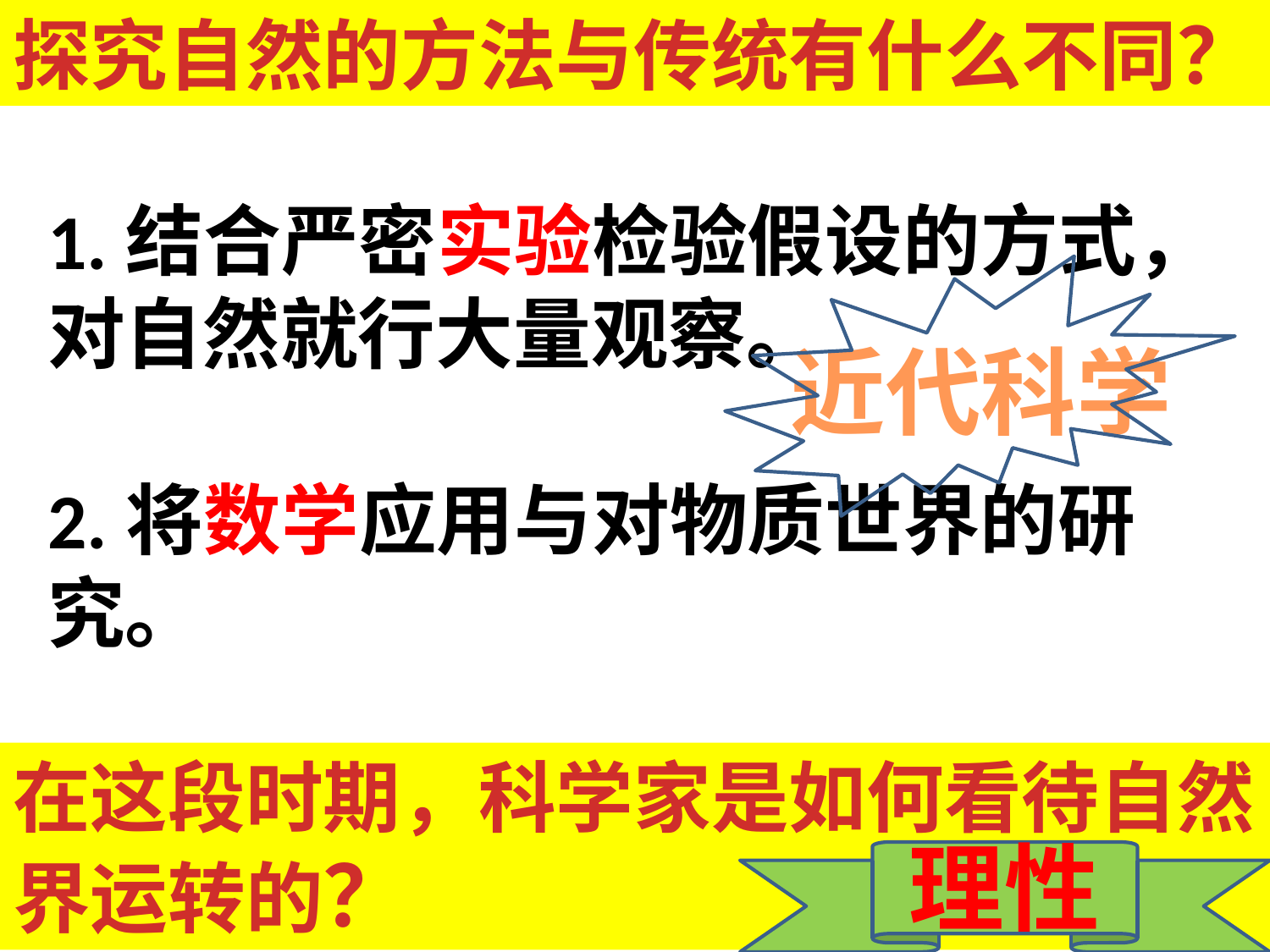

探究自然的方法与传统有什么不同？
1.结合严密实验检验假设的方式，对自然就行大量观察。

2.将数学应用与对物质世界的研究。

近代科学
在这段时期，科学家是如何看待自然界运转的？
理性